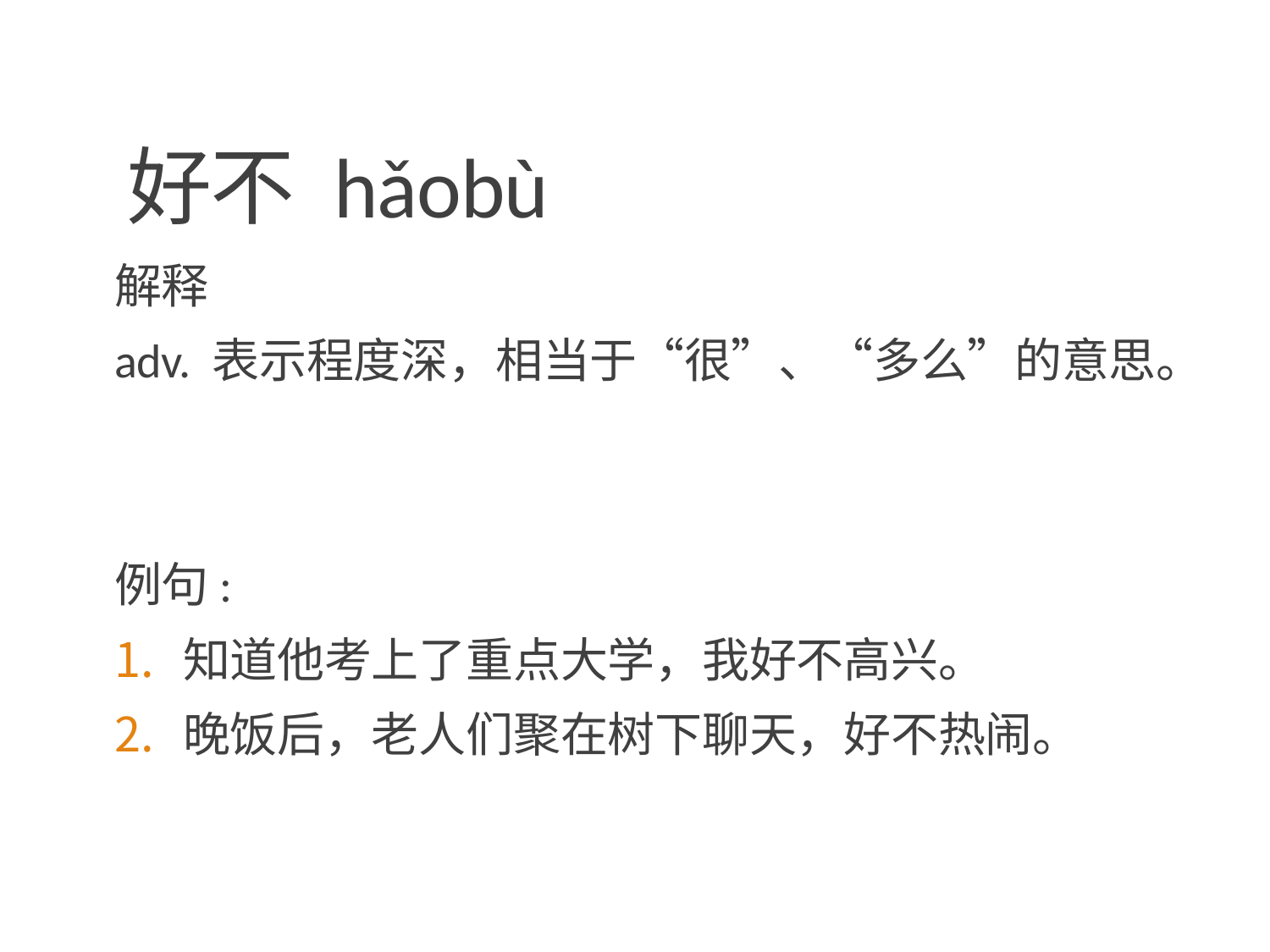

# 好不 hǎobù
解释
adv. 表示程度深，相当于“很”、“多么”的意思。

例句:
知道他考上了重点大学，我好不高兴。
晚饭后，老人们聚在树下聊天，好不热闹。